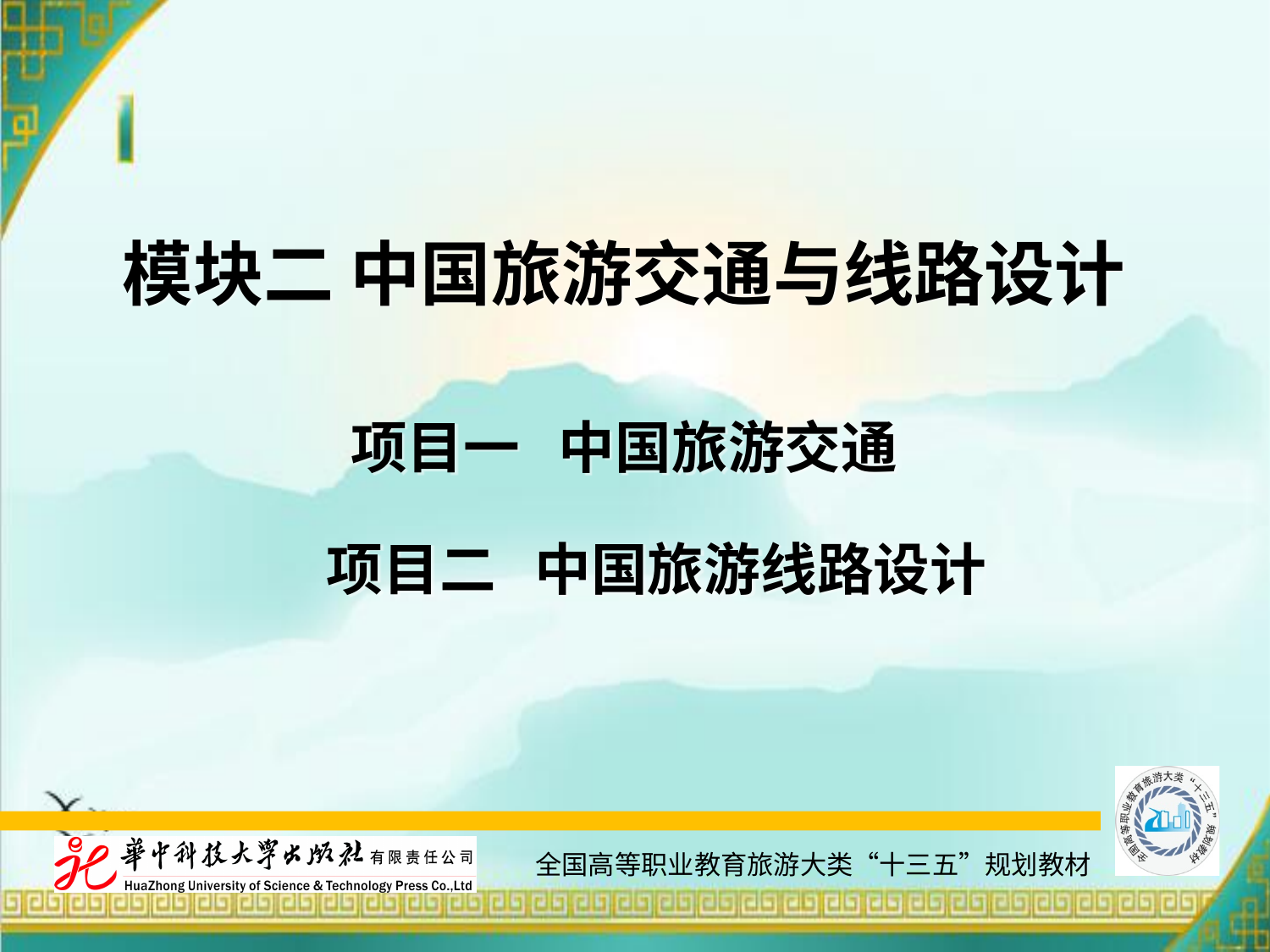

模块二 中国旅游交通与线路设计

项目一   中国旅游交通
    项目二   中国旅游线路设计